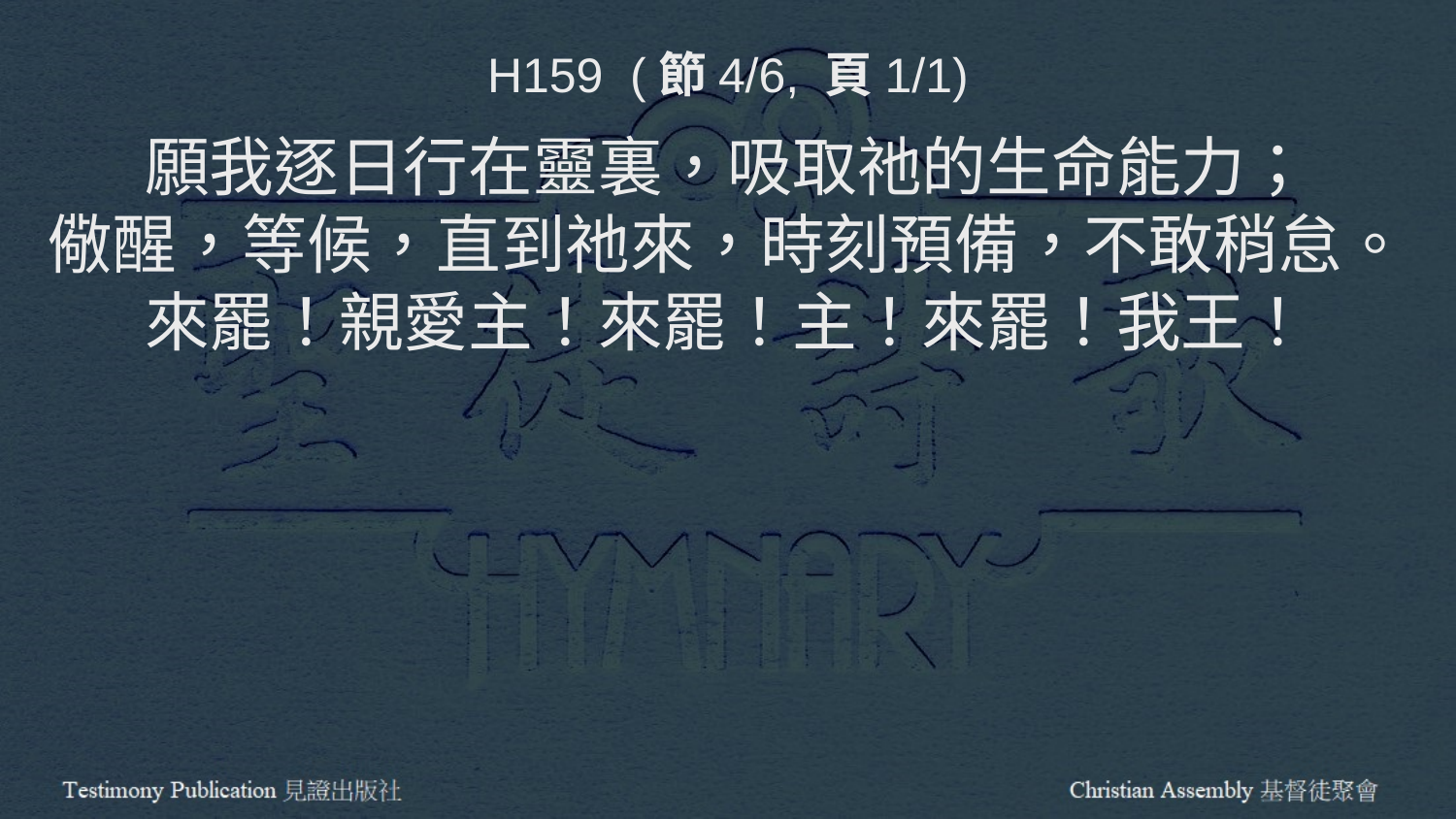

H159  (節4/6, 頁1/1)
願我逐日行在靈裏，吸取祂的生命能力；
儆醒，等候，直到祂來，時刻預備，不敢稍怠。
來罷！親愛主！來罷！主！來罷！我王！